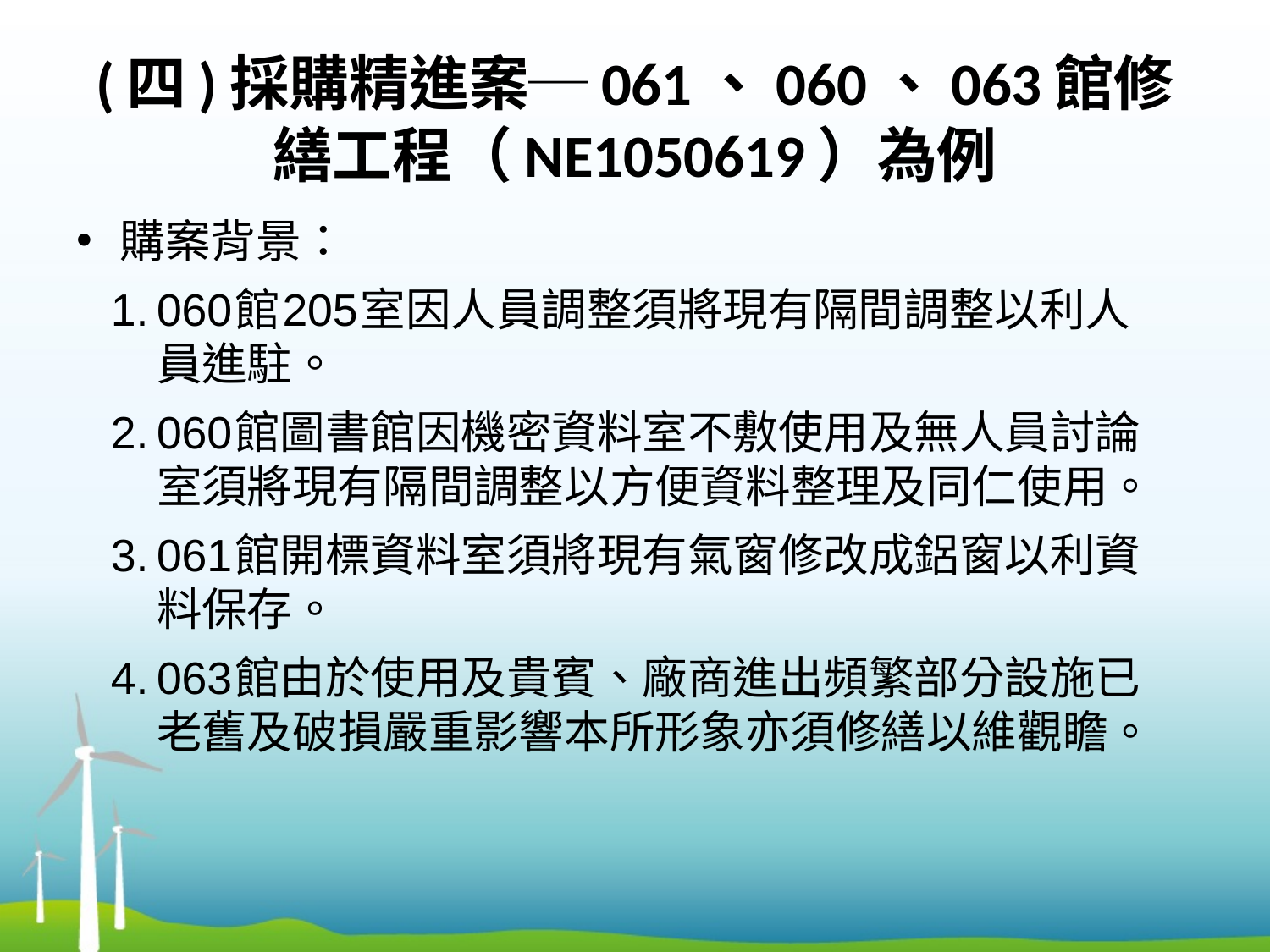

# (四)採購精進案─061、060、063館修繕工程（NE1050619）為例
購案背景：
060館205室因人員調整須將現有隔間調整以利人員進駐。
060館圖書館因機密資料室不敷使用及無人員討論室須將現有隔間調整以方便資料整理及同仁使用。
061館開標資料室須將現有氣窗修改成鋁窗以利資料保存。
063館由於使用及貴賓、廠商進出頻繁部分設施已老舊及破損嚴重影響本所形象亦須修繕以維觀瞻。